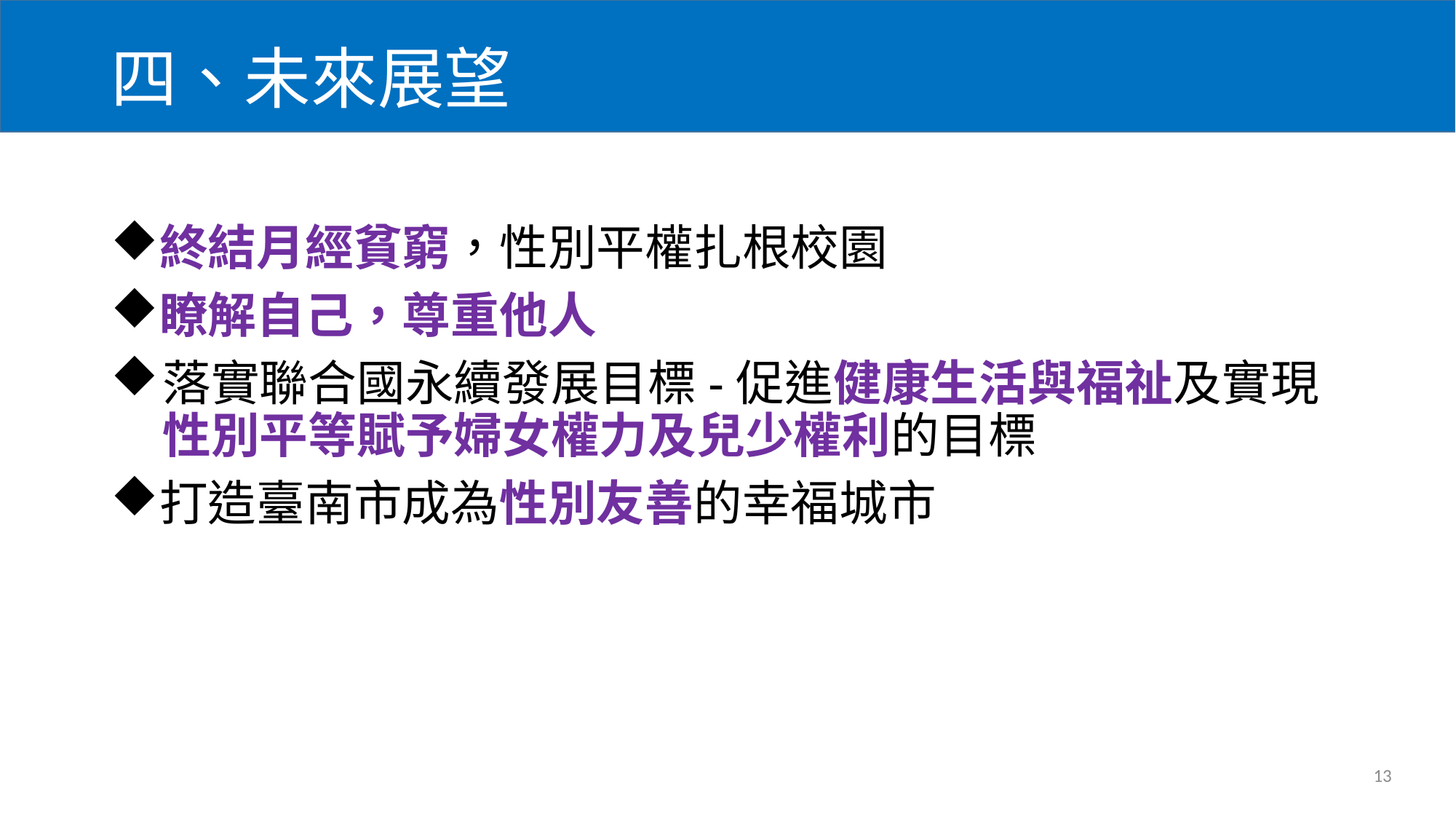

四、未來展望
終結月經貧窮，性別平權扎根校園
瞭解自己，尊重他人
落實聯合國永續發展目標-促進健康生活與福祉及實現性別平等賦予婦女權力及兒少權利的目標
打造臺南市成為性別友善的幸福城市
13